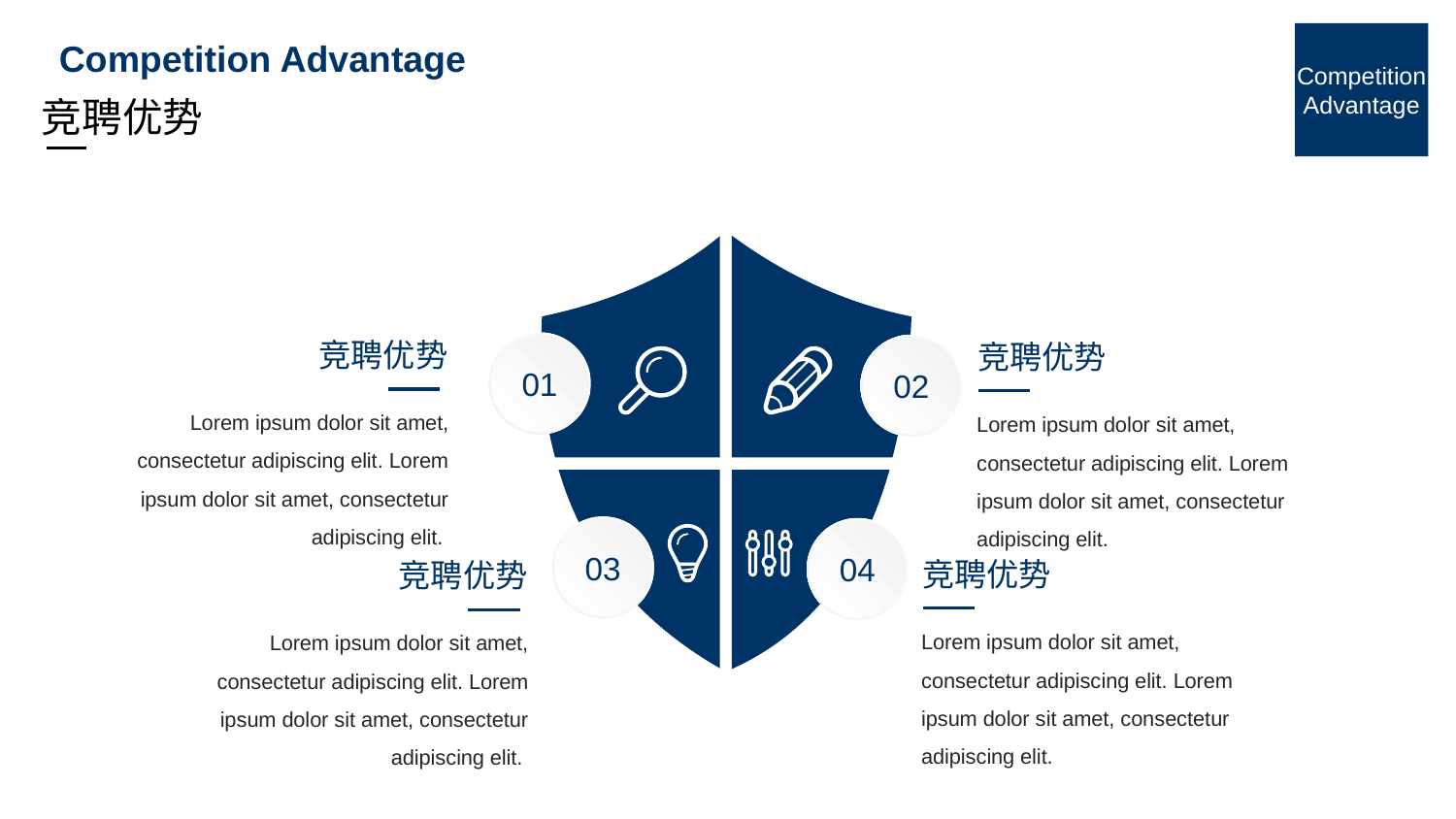

Competition Advantage
Competition Advantage
竞聘优势

竞聘优势
竞聘优势

01

02

Lorem ipsum dolor sit amet, consectetur adipiscing elit. Lorem ipsum dolor sit amet, consectetur adipiscing elit.
Lorem ipsum dolor sit amet, consectetur adipiscing elit. Lorem ipsum dolor sit amet, consectetur adipiscing elit.

03

04

竞聘优势
竞聘优势
Lorem ipsum dolor sit amet, consectetur adipiscing elit. Lorem ipsum dolor sit amet, consectetur adipiscing elit.
Lorem ipsum dolor sit amet, consectetur adipiscing elit. Lorem ipsum dolor sit amet, consectetur adipiscing elit.